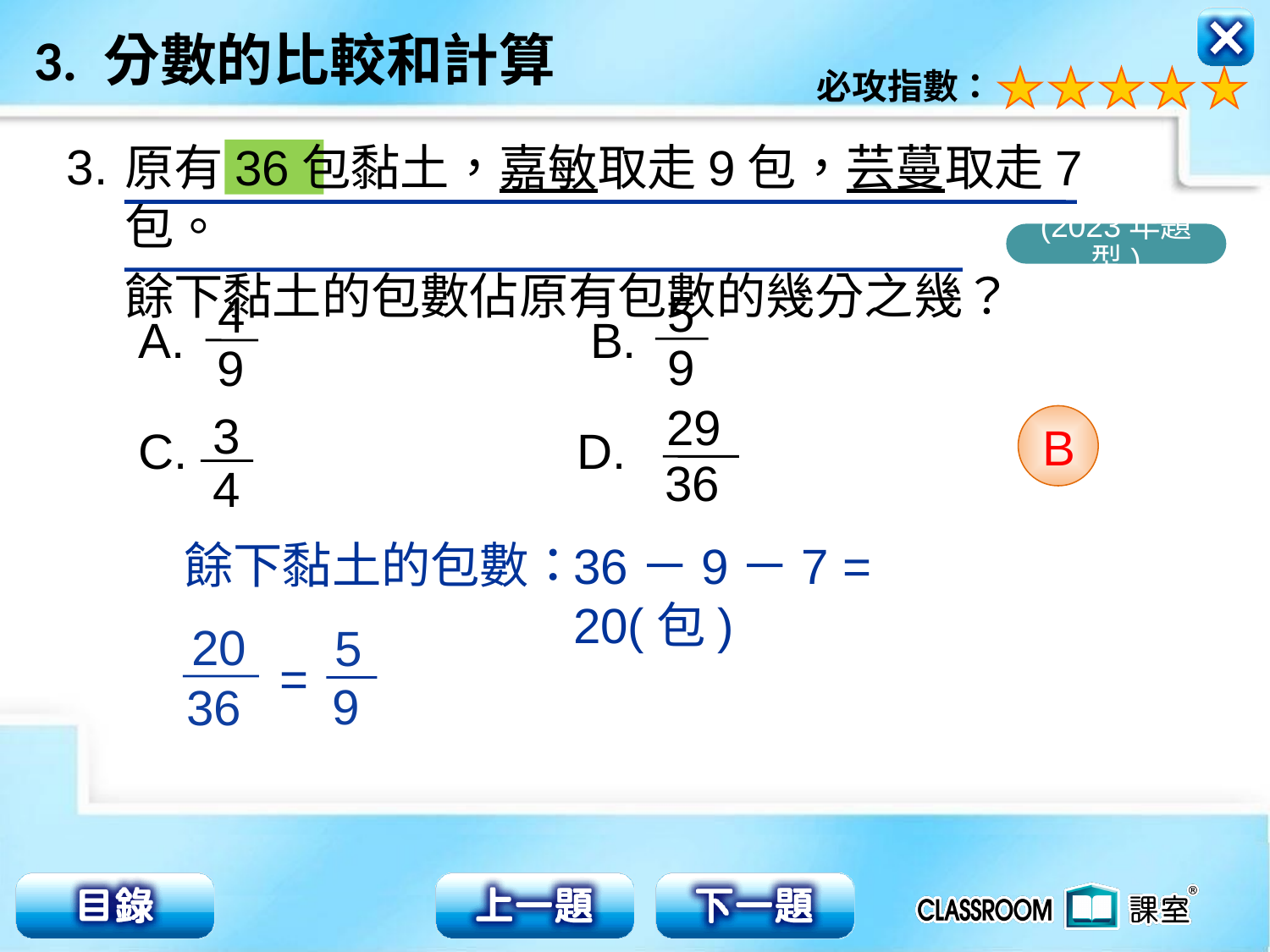

3.
原有36包黏土，嘉敏取走9包，芸蔓取走7包。
餘下黏土的包數佔原有包數的幾分之幾？

(2023年題型)

5
9

4
9

 A. 　　　　　           B.
 C.   　　　                D.
29
36

3
4

B
餘下黏土的包數：
36－9－7 = 20(包)
20
36

5
9

 =